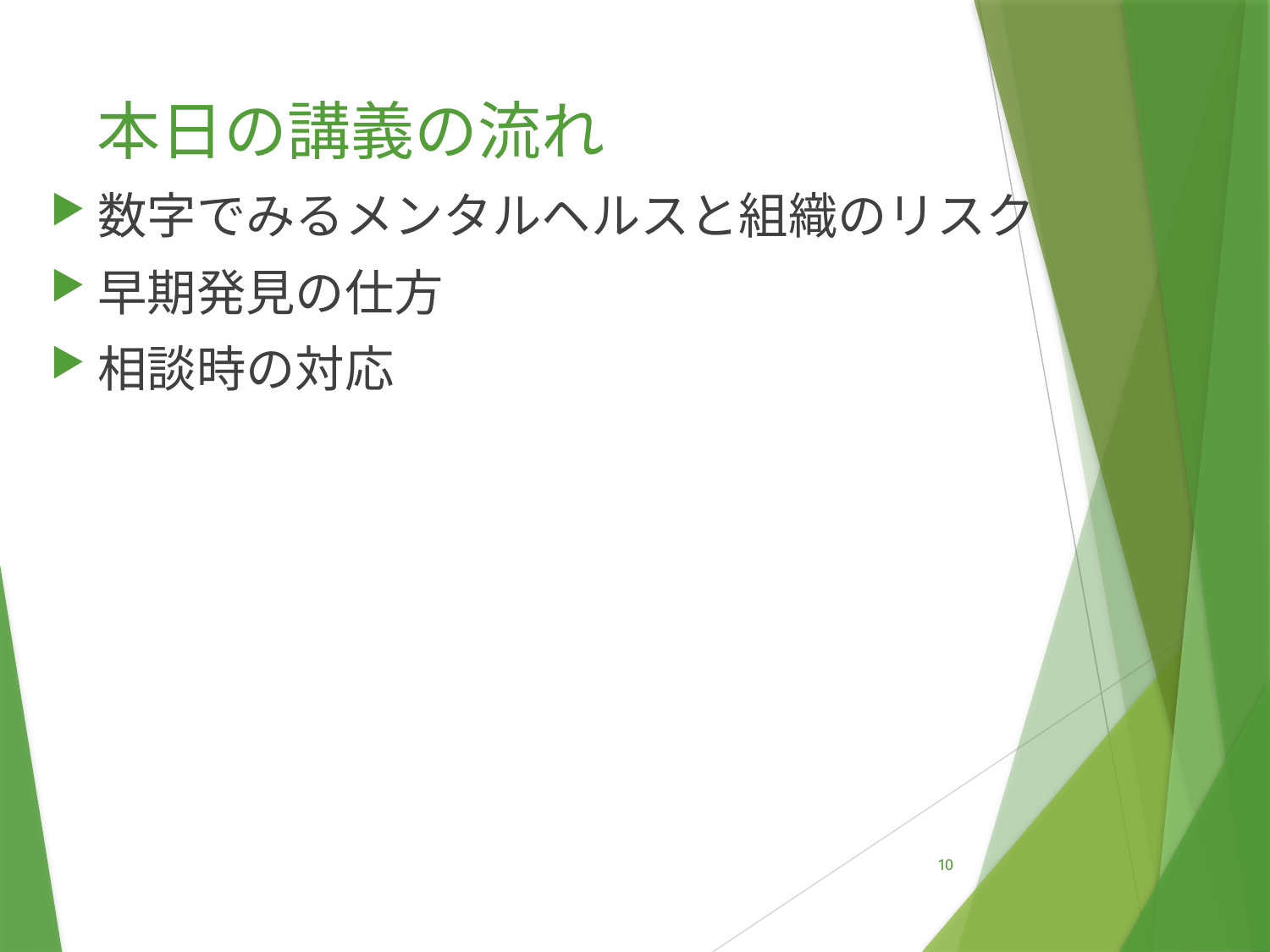

# 本日の講義の流れ
数字でみるメンタルヘルスと組織のリスク
早期発見の仕方
相談時の対応
10